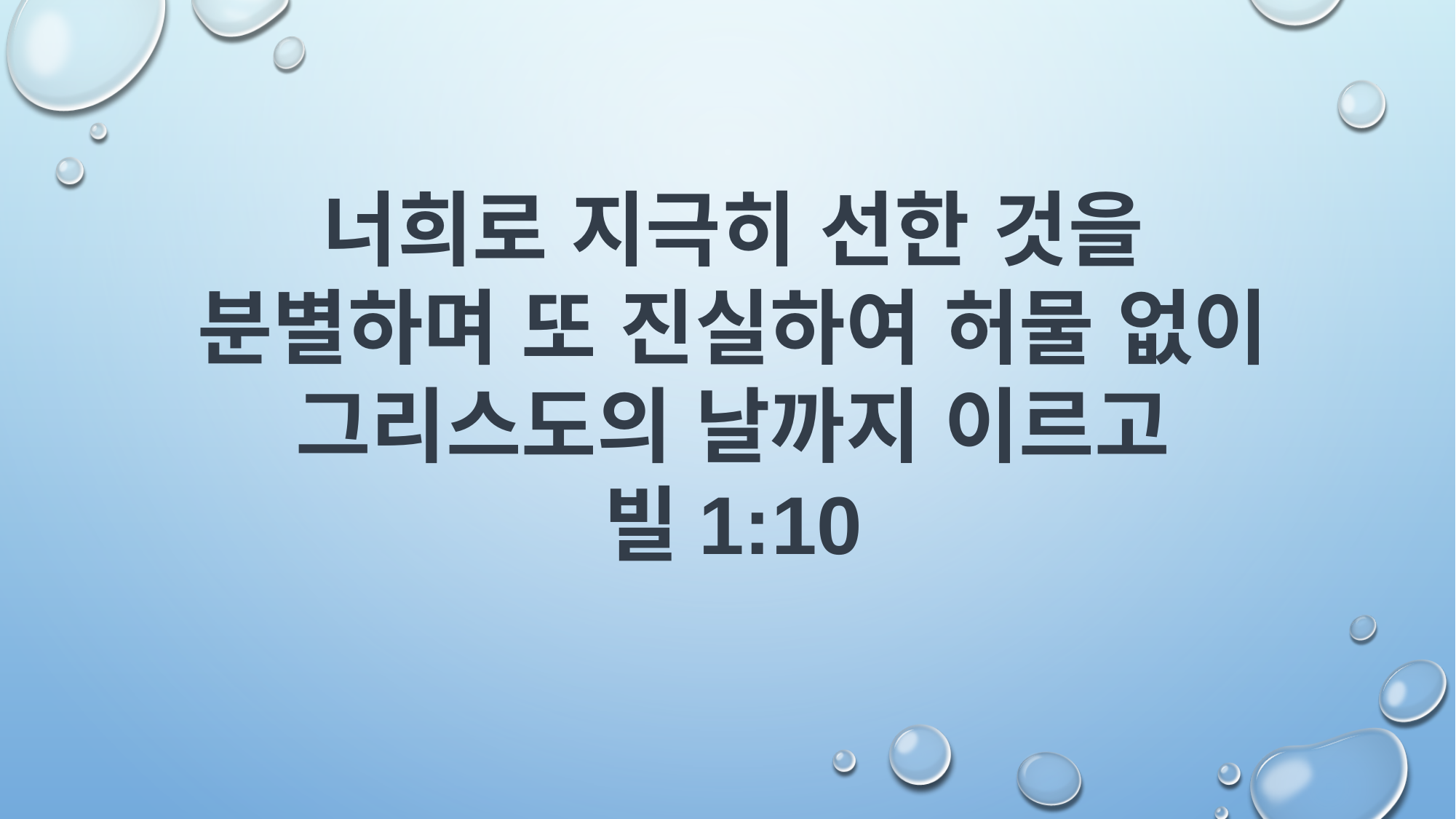

너희로 지극히 선한 것을 분별하며 또 진실하여 허물 없이 그리스도의 날까지 이르고
빌1:10